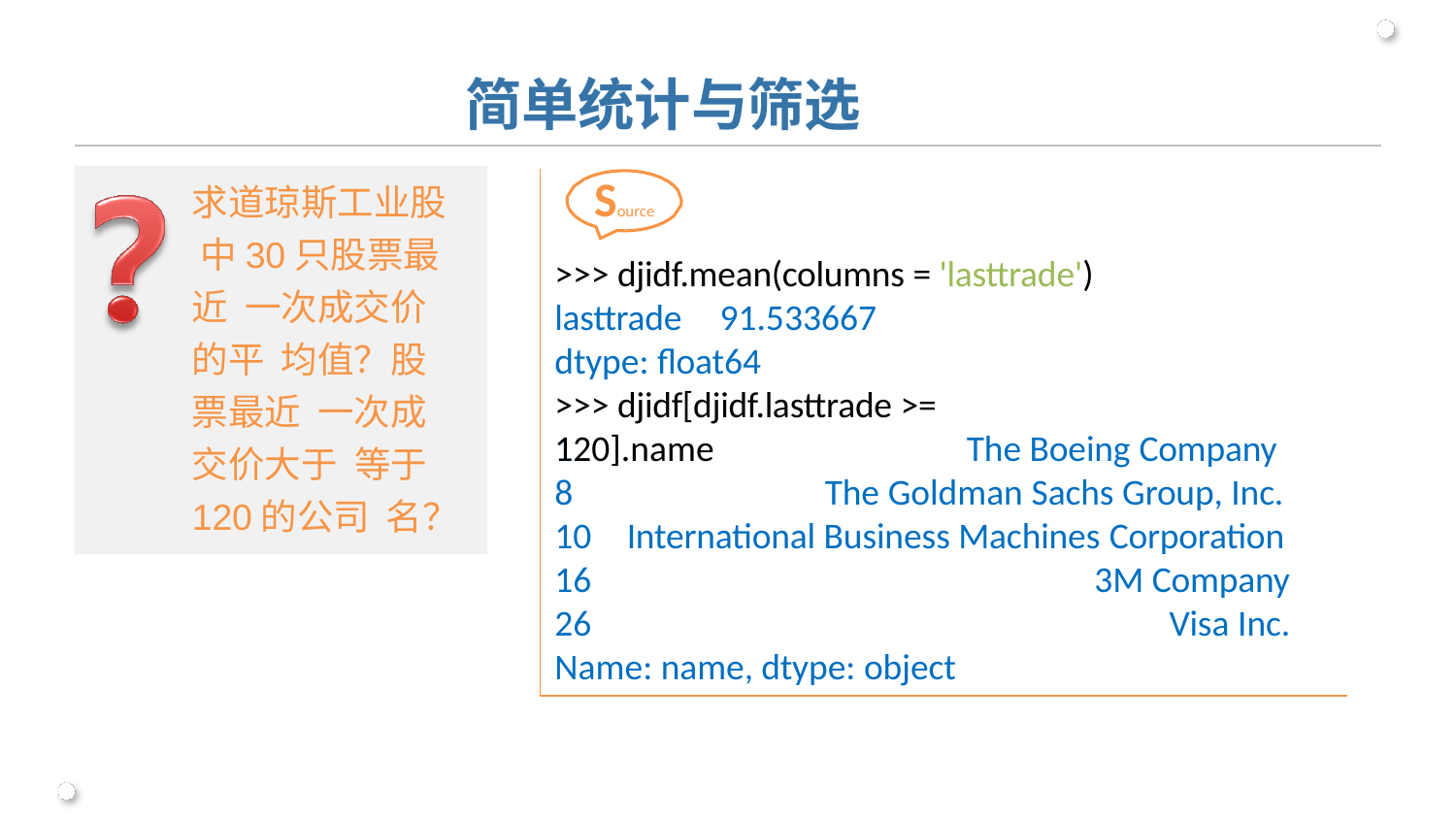

# 简单统计与筛选

求道琼斯工业股  中30只股票最近  一次成交价的平  均值？股票最近  一次成交价大于  等于120的公司  名？
Source
>>> djidf.mean(columns = 'lasttrade')  lasttrade	91.533667
dtype: float64
>>> djidf[djidf.lasttrade >= 120].name

1	The Boeing Company
8	The Goldman Sachs Group, Inc.
10	International Business Machines Corporation
16	3M Company
26	Visa Inc.
Name: name, dtype: object